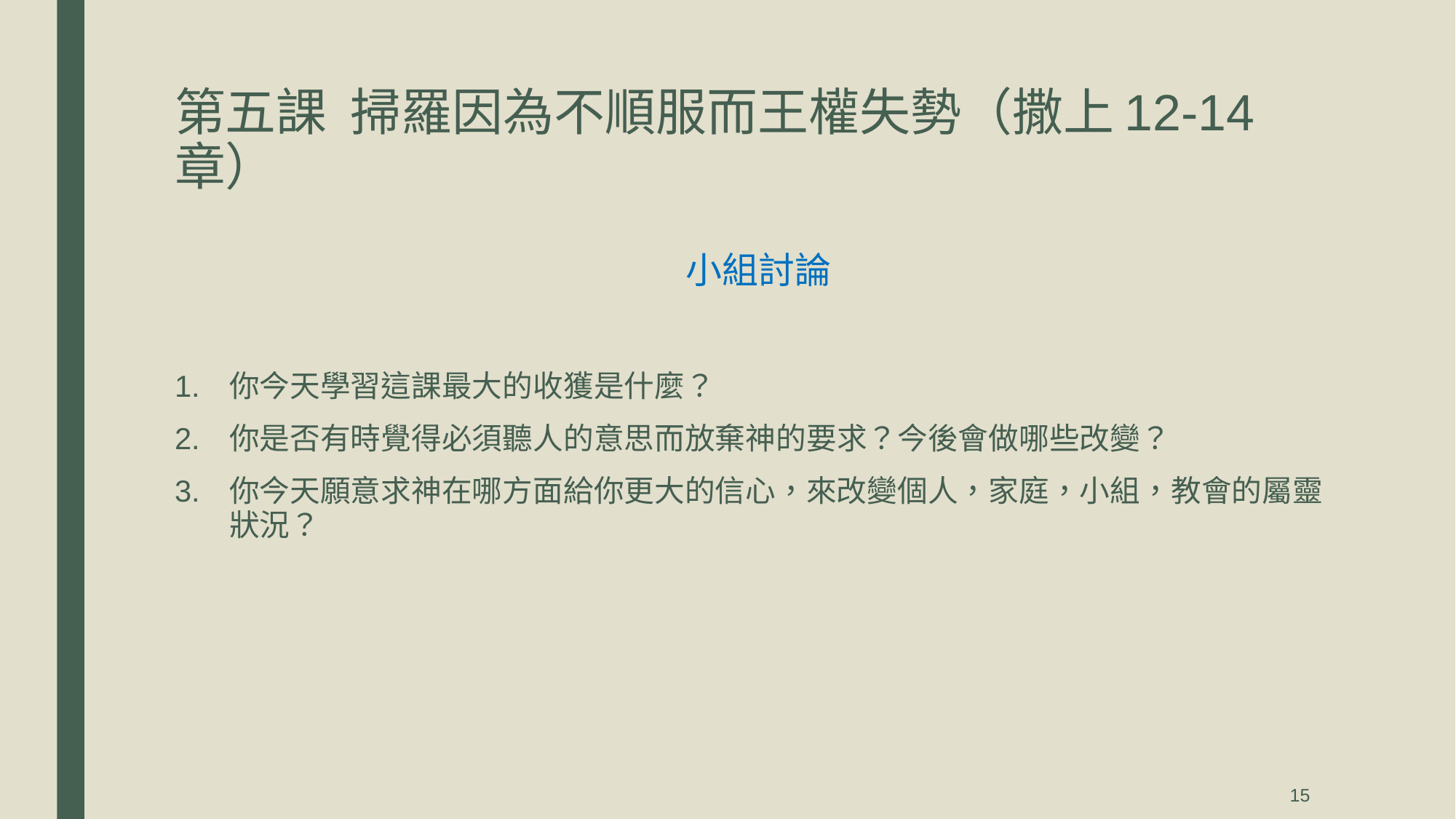

# 第五課  掃羅因為不順服而王權失勢（撒上12-14章）
小組討論

你今天學習這課最大的收獲是什麼？
你是否有時覺得必須聽人的意思而放棄神的要求？今後會做哪些改變？
你今天願意求神在哪方面給你更大的信心，來改變個人，家庭，小組，教會的屬靈狀況？

15